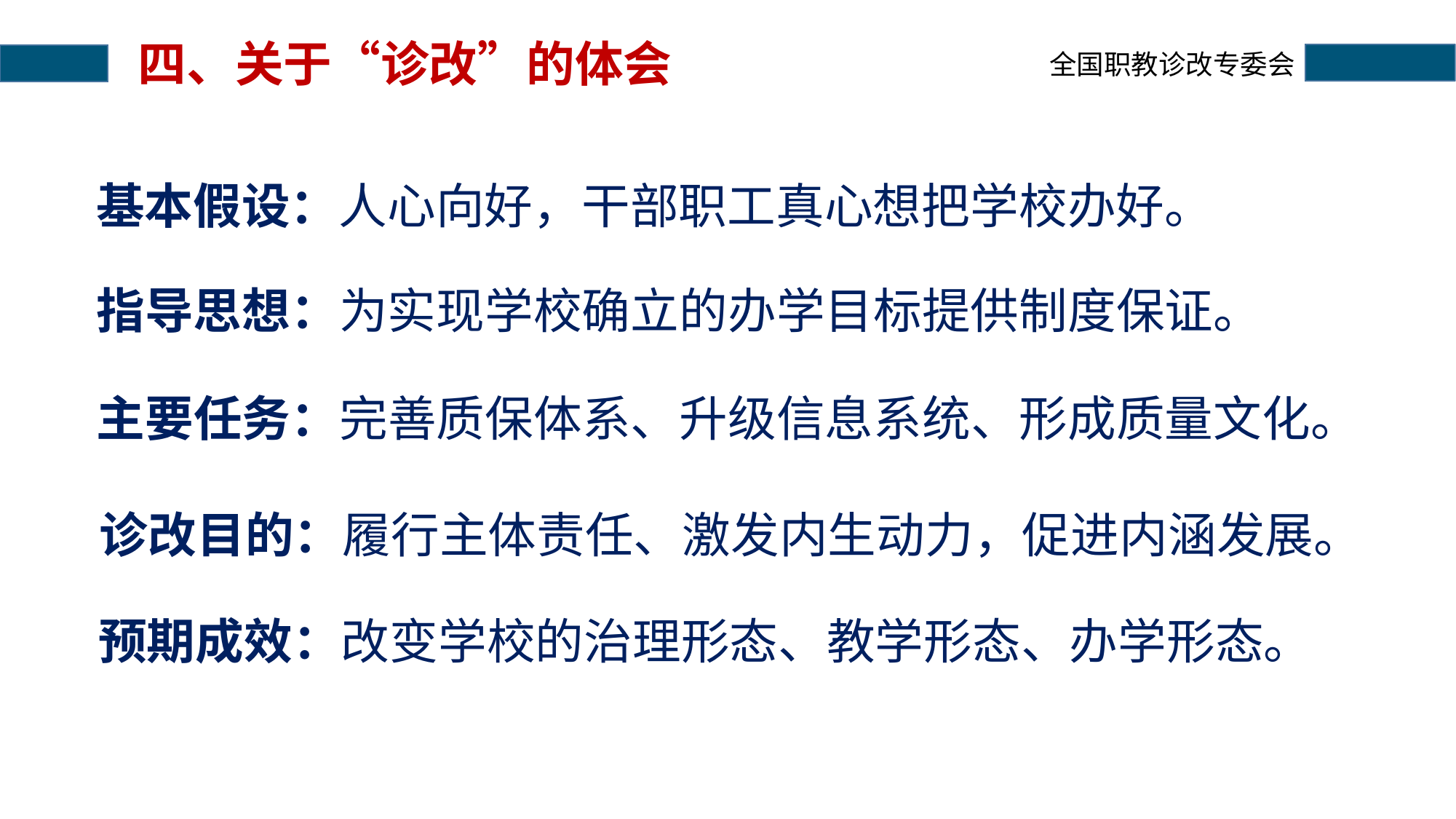

# 四、关于“诊改”的体会
基本假设：人心向好，干部职工真心想把学校办好。
指导思想：为实现学校确立的办学目标提供制度保证。
主要任务：完善质保体系、升级信息系统、形成质量文化。
诊改目的：履行主体责任、激发内生动力，促进内涵发展。
预期成效：改变学校的治理形态、教学形态、办学形态。